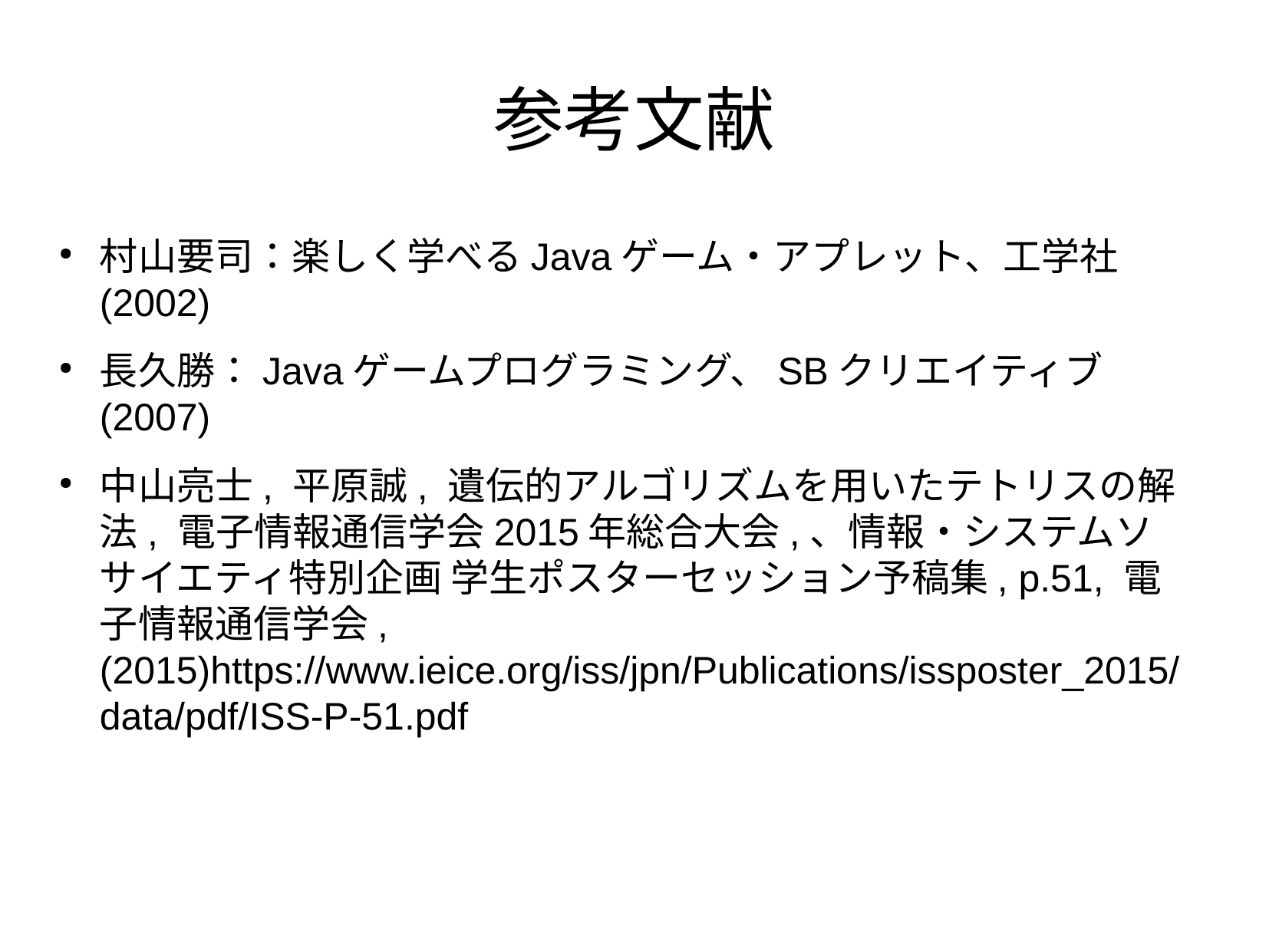

参考文献

村山要司：楽しく学べるJavaゲーム・アプレット、工学社(2002)
長久勝：Javaゲームプログラミング、SBクリエイティブ(2007)
中山亮士, 平原誠, 遺伝的アルゴリズムを用いたテトリスの解法, 電子情報通信学会2015年総合大会,、情報・システムソサイエティ特別企画 学生ポスターセッション予稿集, p.51, 電子情報通信学会, (2015)https://www.ieice.org/iss/jpn/Publications/issposter_2015/data/pdf/ISS-P-51.pdf